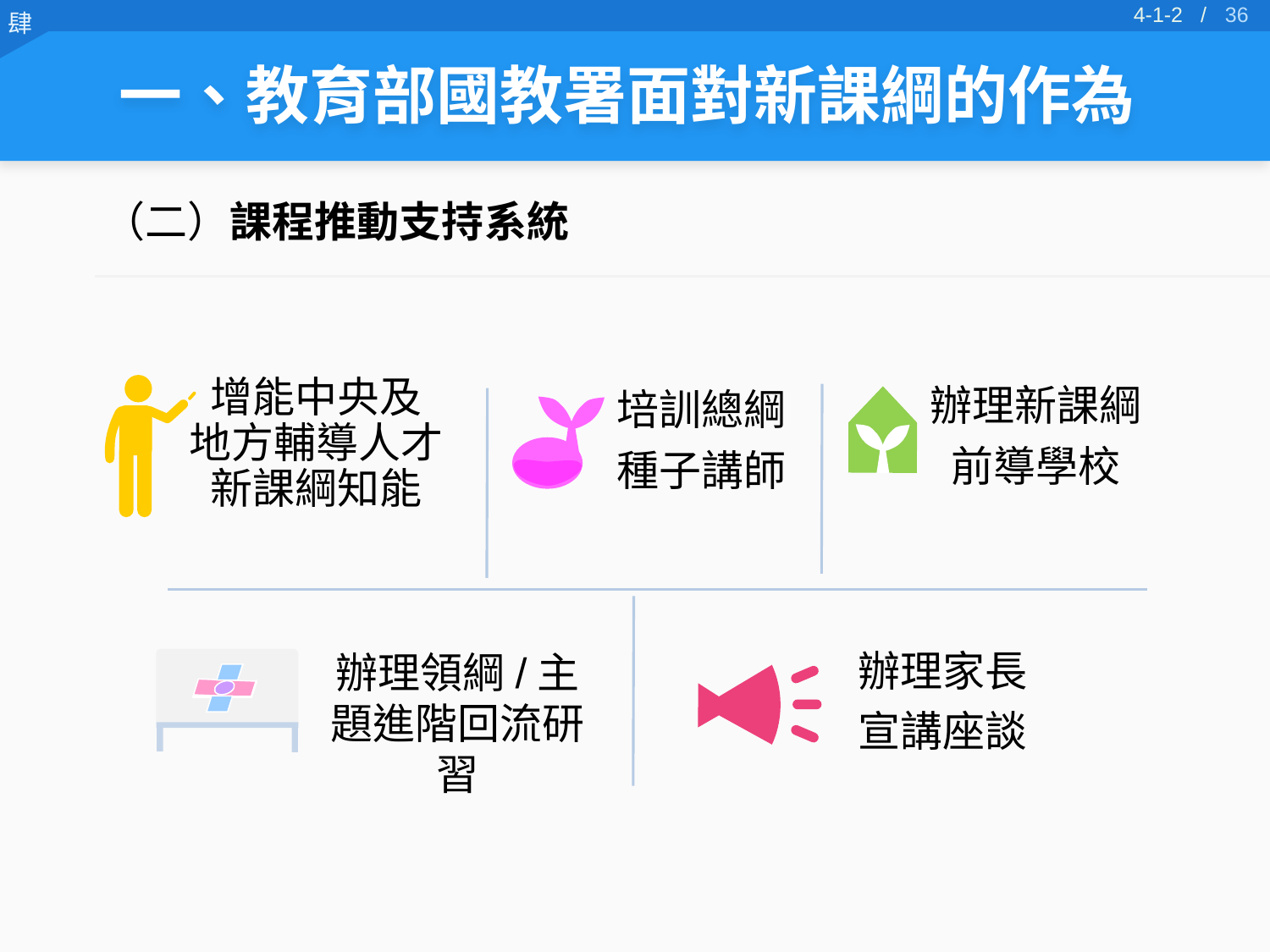

36
4-1-2   /
一、教育部國教署面對新課綱的作為
（二）課程推動支持系統
增能中央及
地方輔導人才
新課綱知能

辦理新課綱
前導學校

培訓總綱
種子講師

辦理領綱/主題進階回流研習

辦理家長
宣講座談